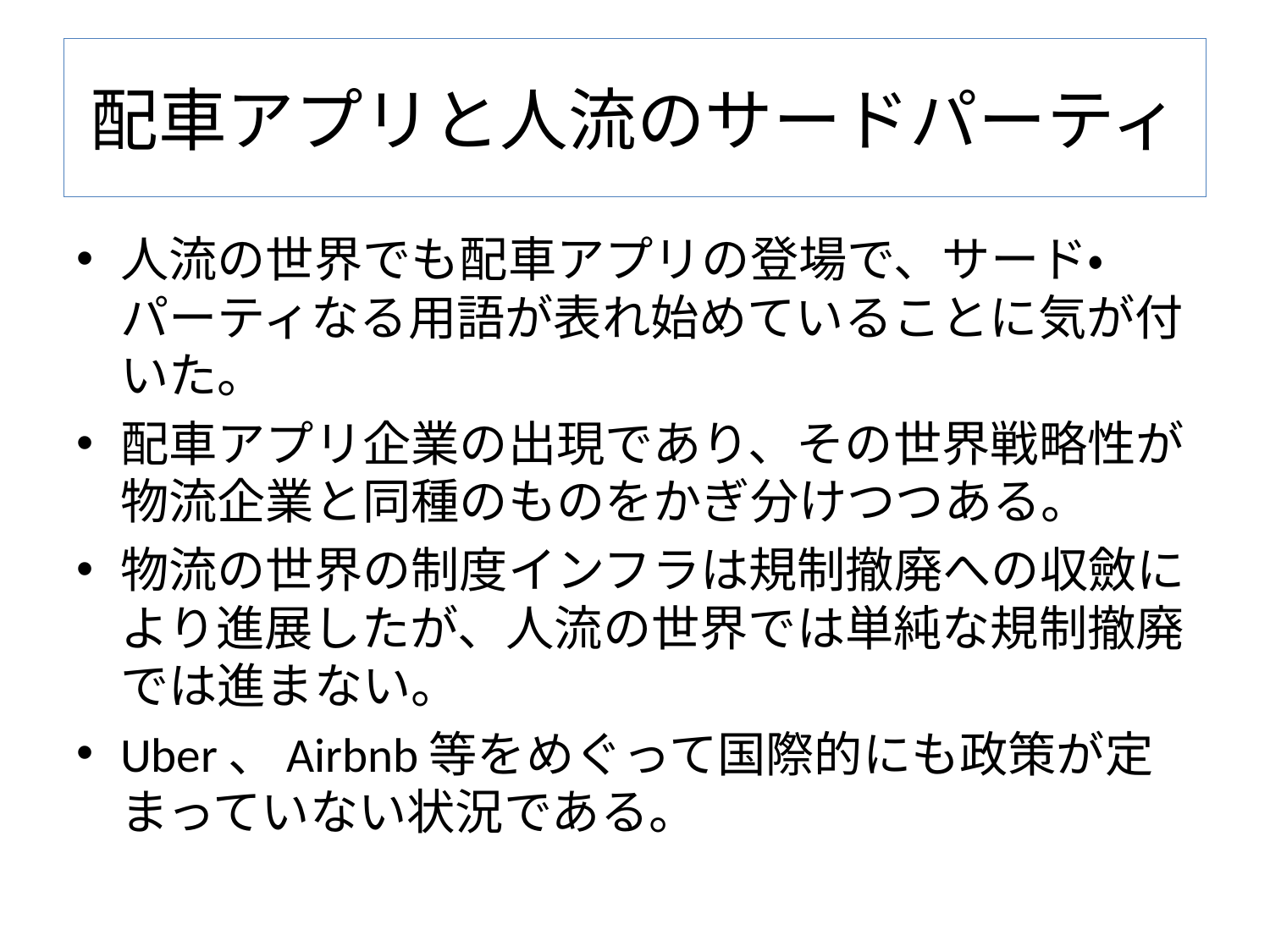

# 配車アプリと人流のサードパーティ
人流の世界でも配車アプリの登場で、サード・パーティなる用語が表れ始めていることに気が付いた。
配車アプリ企業の出現であり、その世界戦略性が物流企業と同種のものをかぎ分けつつある。
物流の世界の制度インフラは規制撤廃への収斂により進展したが、人流の世界では単純な規制撤廃では進まない。
Uber、Airbnb等をめぐって国際的にも政策が定まっていない状況である。